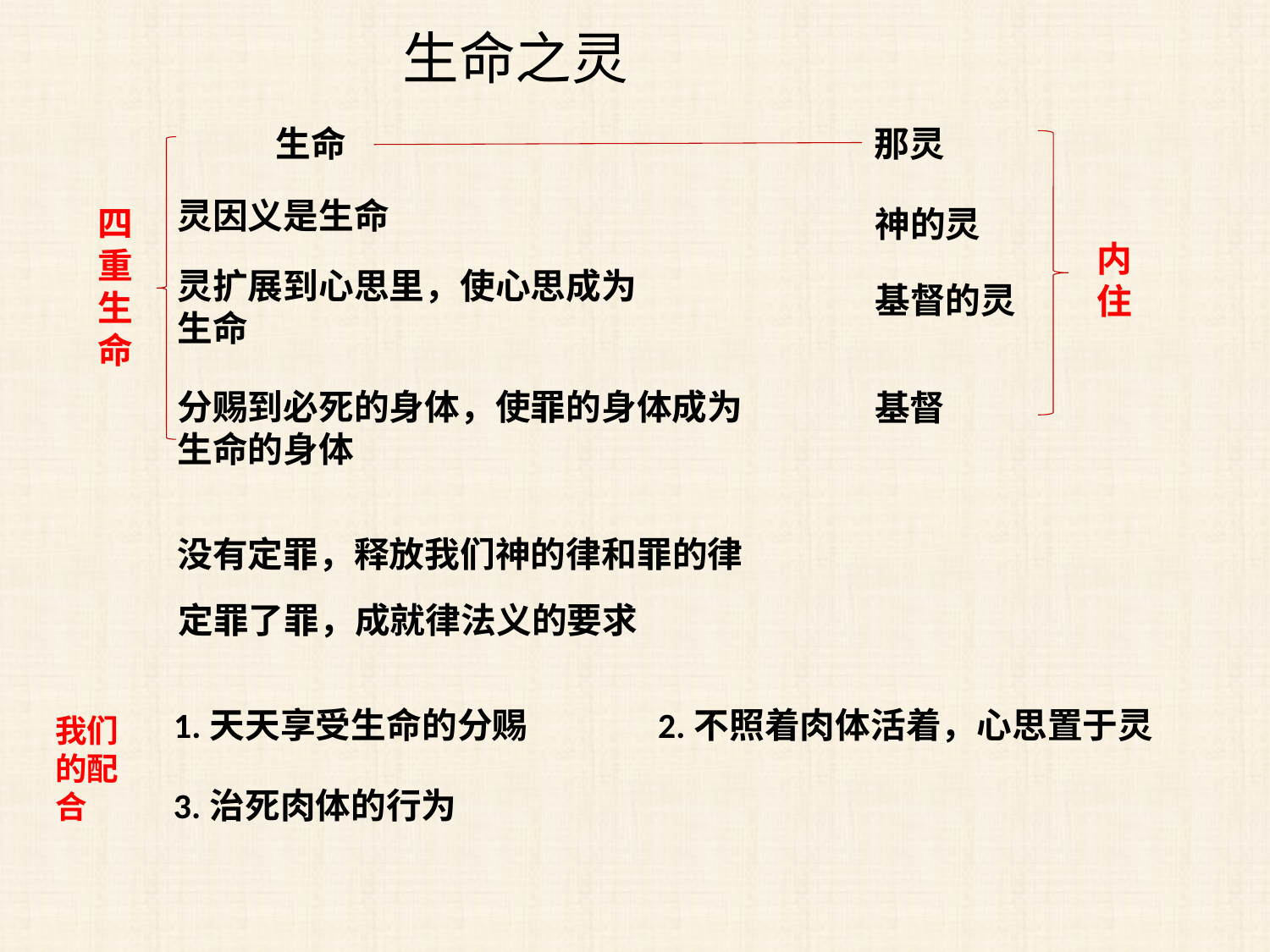

生命之灵
生命
那灵

灵因义是生命
四重生命
神的灵
内住
灵扩展到心思里，使心思成为生命
基督的灵
分赐到必死的身体，使罪的身体成为生命的身体
基督
没有定罪，释放我们神的律和罪的律
定罪了罪，成就律法义的要求
1.天天享受生命的分赐
2.不照着肉体活着，心思置于灵
我们的配合
3.治死肉体的行为